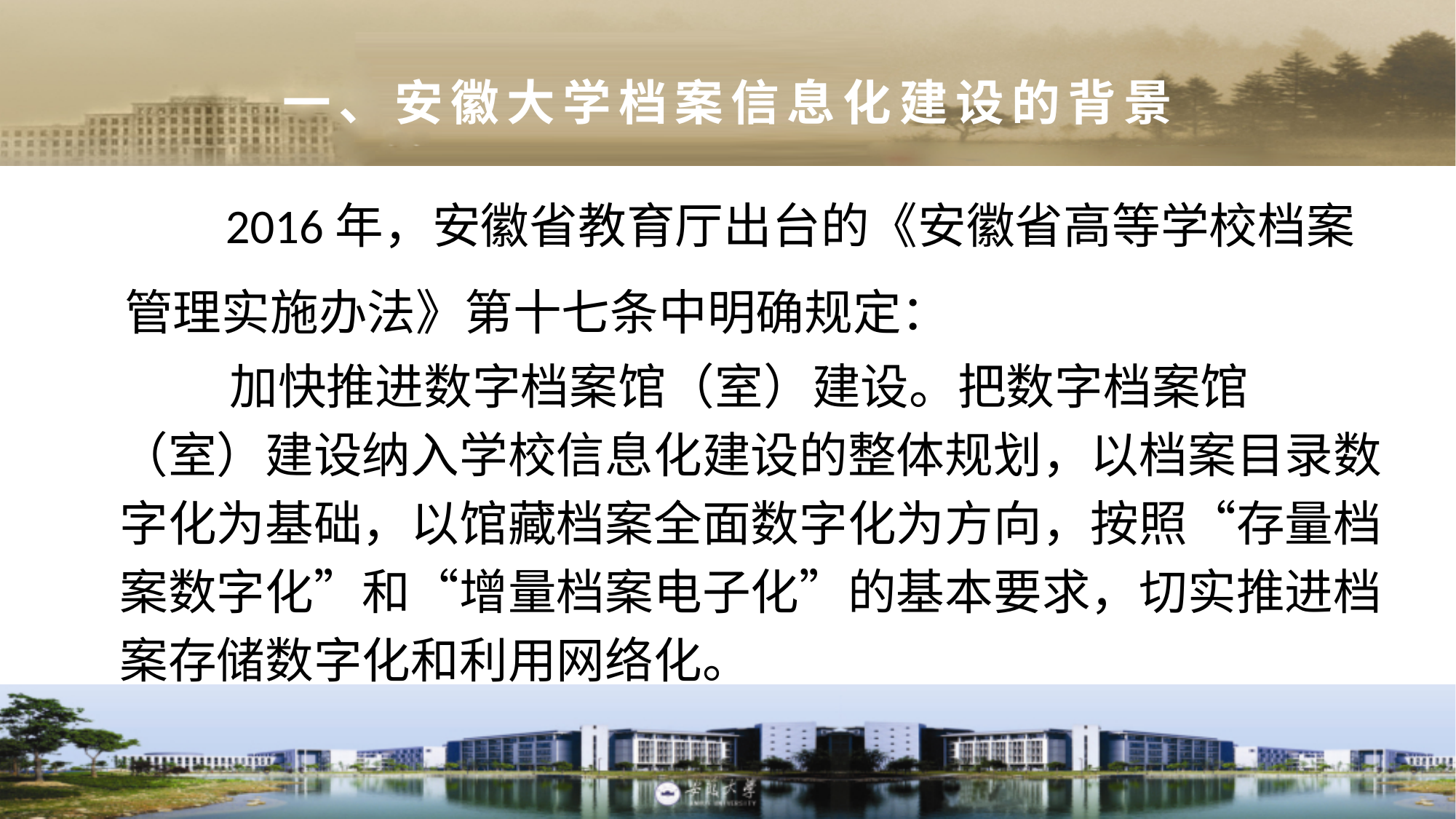

# 一、安徽大学档案信息化建设的背景
             2016年，安徽省教育厅出台的《安徽省高等学校档案管理实施办法》第十七条中明确规定：

         加快推进数字档案馆（室）建设。把数字档案馆（室）建设纳入学校信息化建设的整体规划，以档案目录数字化为基础，以馆藏档案全面数字化为方向，按照“存量档案数字化”和“增量档案电子化”的基本要求，切实推进档案存储数字化和利用网络化。